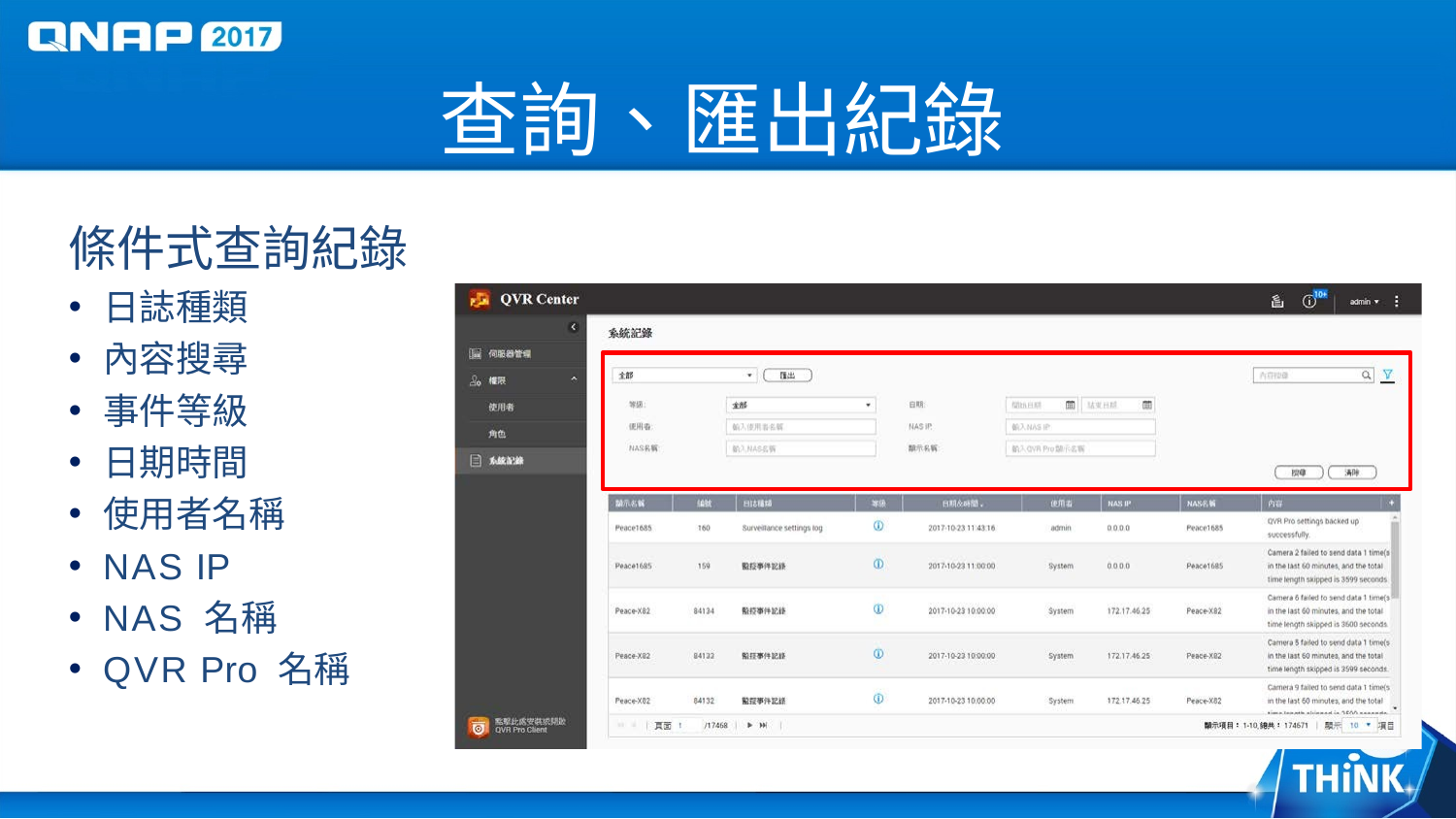

# 查詢、匯出紀錄
條件式查詢紀錄
日誌種類
內容搜尋
事件等級
日期時間
使用者名稱
NAS IP
NAS 名稱
QVR Pro 名稱